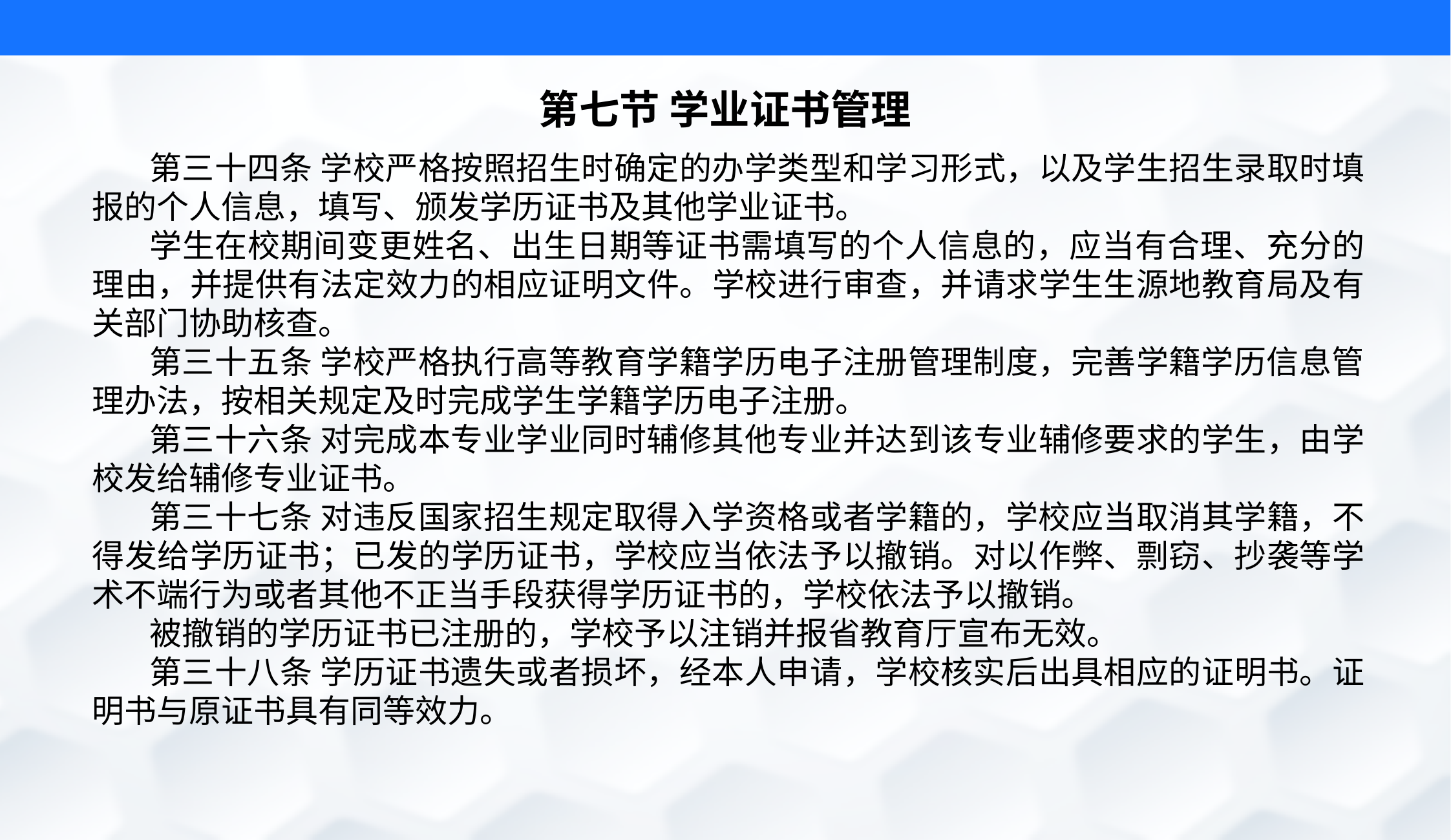

第七节 学业证书管理
第三十四条 学校严格按照招生时确定的办学类型和学习形式，以及学生招生录取时填报的个人信息，填写、颁发学历证书及其他学业证书。
学生在校期间变更姓名、出生日期等证书需填写的个人信息的，应当有合理、充分的理由，并提供有法定效力的相应证明文件。学校进行审查，并请求学生生源地教育局及有关部门协助核查。
第三十五条 学校严格执行高等教育学籍学历电子注册管理制度，完善学籍学历信息管理办法，按相关规定及时完成学生学籍学历电子注册。
第三十六条 对完成本专业学业同时辅修其他专业并达到该专业辅修要求的学生，由学校发给辅修专业证书。
第三十七条 对违反国家招生规定取得入学资格或者学籍的，学校应当取消其学籍，不得发给学历证书；已发的学历证书，学校应当依法予以撤销。对以作弊、剽窃、抄袭等学术不端行为或者其他不正当手段获得学历证书的，学校依法予以撤销。
被撤销的学历证书已注册的，学校予以注销并报省教育厅宣布无效。
第三十八条 学历证书遗失或者损坏，经本人申请，学校核实后出具相应的证明书。证明书与原证书具有同等效力。